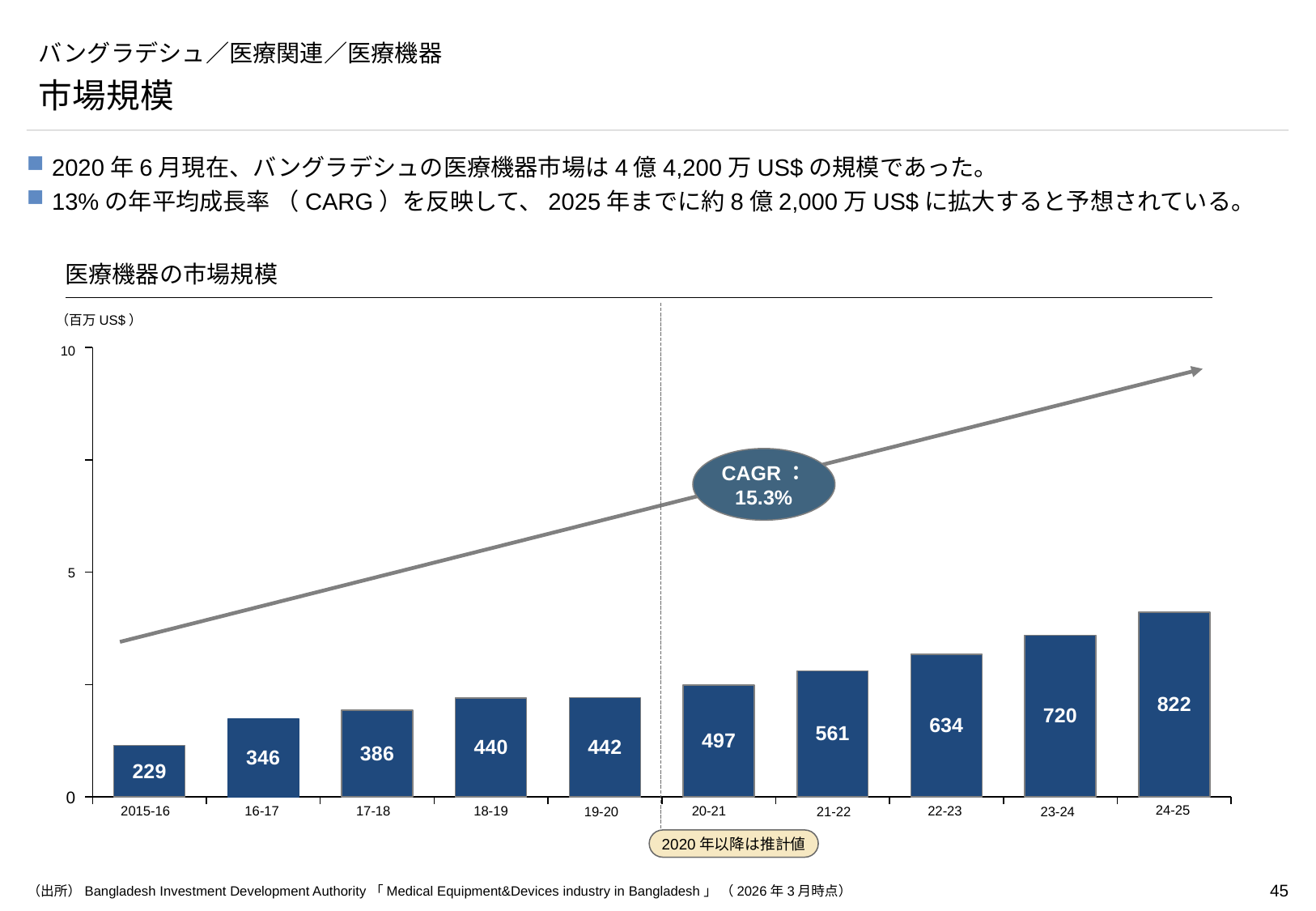

# バングラデシュ／医療関連／医療機器
市場規模
2020年6月現在、バングラデシュの医療機器市場は4億4,200万US$の規模であった。
13%の年平均成長率 （CARG）を反映して、2025年までに約8億2,000万US$に拡大すると予想されている。
医療機器の市場規模

2020年以降は推計値
（百万US$）

### Chart

| Category |  |
|---|---|
10
CAGR：
15.3%
5
0
24-25
20-21
22-23
2015-16
16-17
17-18
18-19
23-24
19-20
21-22
（出所）Bangladesh Investment Development Authority「Medical Equipment&Devices industry in Bangladesh」 （2026年3月時点）